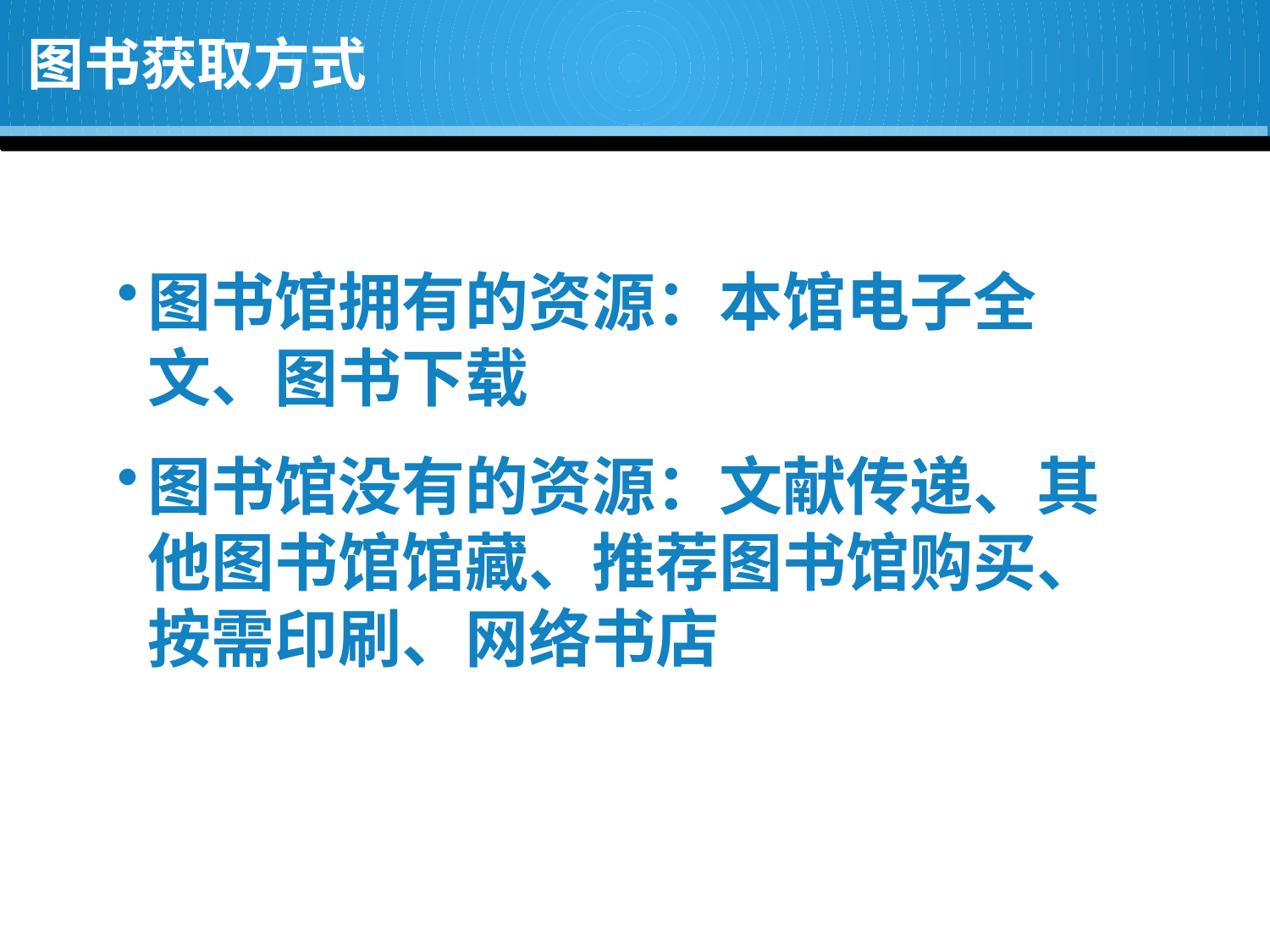

# 图书获取方式
图书馆拥有的资源：本馆电子全文、图书下载
图书馆没有的资源：文献传递、其他图书馆馆藏、推荐图书馆购买、按需印刷、网络书店